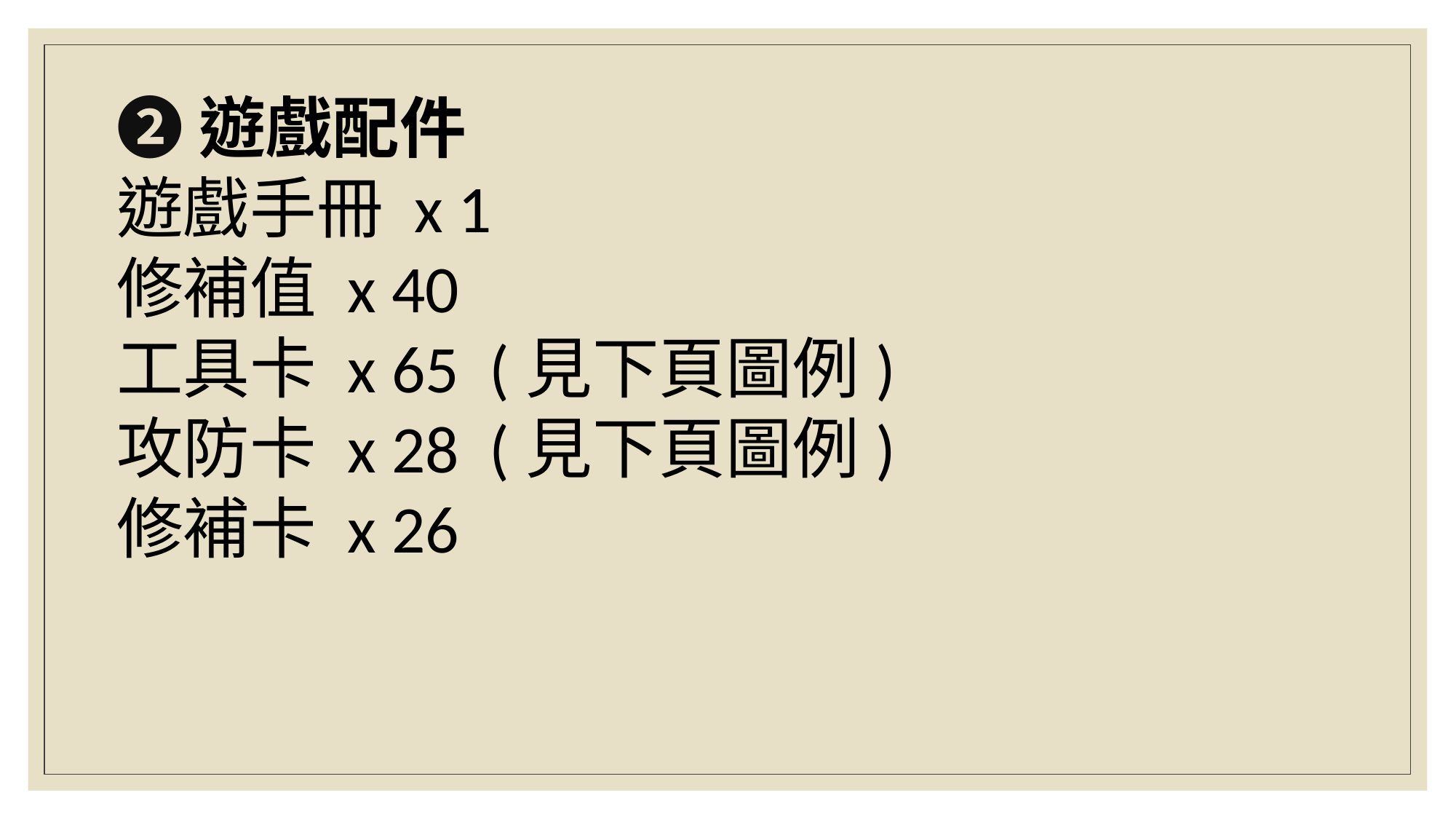

❷遊戲配件
遊戲手冊 x 1
修補值 x 40
工具卡 x 65  (見下頁圖例)
攻防卡 x 28  (見下頁圖例)
修補卡 x 26